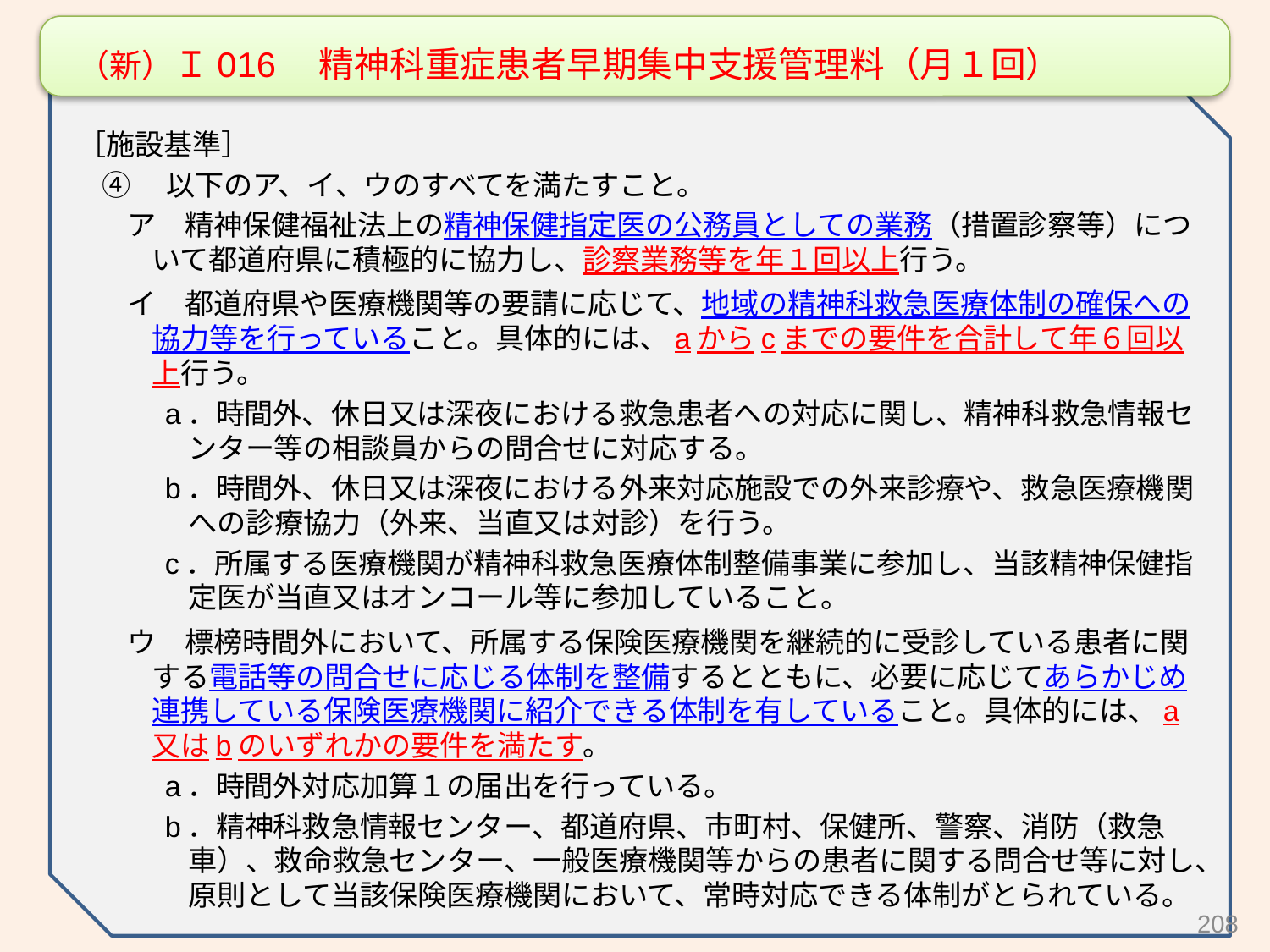

（新）Ｉ016　精神科重症患者早期集中支援管理料（月１回）

［施設基準］
④　以下のア、イ、ウのすべてを満たすこと。
ア　精神保健福祉法上の精神保健指定医の公務員としての業務（措置診察等）について都道府県に積極的に協力し、診察業務等を年１回以上行う。
イ　都道府県や医療機関等の要請に応じて、地域の精神科救急医療体制の確保への協力等を行っていること。具体的には、aからcまでの要件を合計して年６回以上行う。
a．時間外、休日又は深夜における救急患者への対応に関し、精神科救急情報センター等の相談員からの問合せに対応する。
b．時間外、休日又は深夜における外来対応施設での外来診療や、救急医療機関への診療協力（外来、当直又は対診）を行う。
c．所属する医療機関が精神科救急医療体制整備事業に参加し、当該精神保健指定医が当直又はオンコール等に参加していること。
ウ　標榜時間外において、所属する保険医療機関を継続的に受診している患者に関する電話等の問合せに応じる体制を整備するとともに、必要に応じてあらかじめ連携している保険医療機関に紹介できる体制を有していること。具体的には、a又はbのいずれかの要件を満たす。
a．時間外対応加算１の届出を行っている。
b．精神科救急情報センター、都道府県、市町村、保健所、警察、消防（救急車）、救命救急センター、一般医療機関等からの患者に関する問合せ等に対し、原則として当該保険医療機関において、常時対応できる体制がとられている。

208